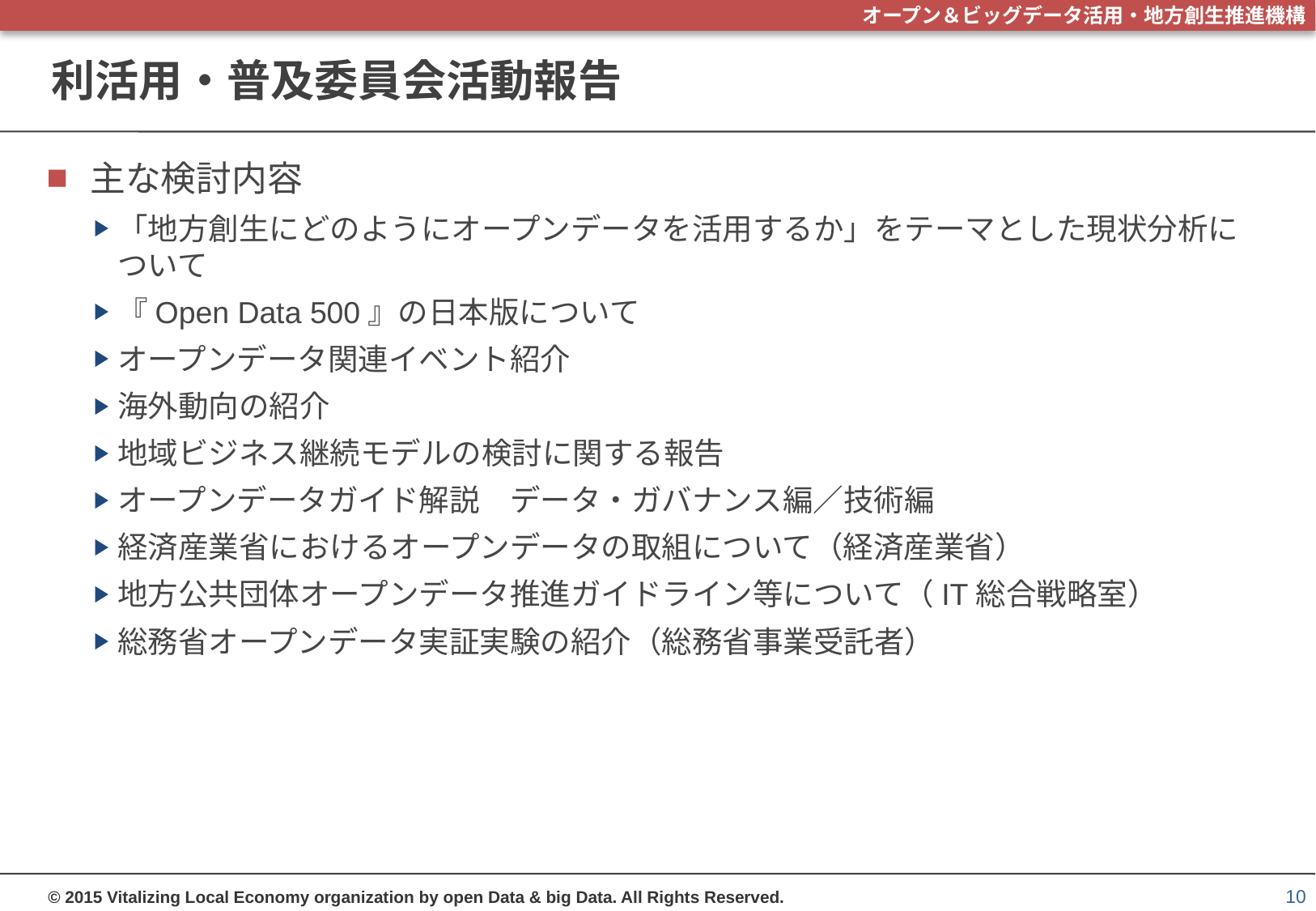

# 利活用・普及委員会活動報告
主な検討内容
「地方創生にどのようにオープンデータを活用するか」をテーマとした現状分析について
『Open Data 500』の日本版について
オープンデータ関連イベント紹介
海外動向の紹介
地域ビジネス継続モデルの検討に関する報告
オープンデータガイド解説　データ・ガバナンス編／技術編
経済産業省におけるオープンデータの取組について（経済産業省）
地方公共団体オープンデータ推進ガイドライン等について（IT総合戦略室）
総務省オープンデータ実証実験の紹介（総務省事業受託者）
10